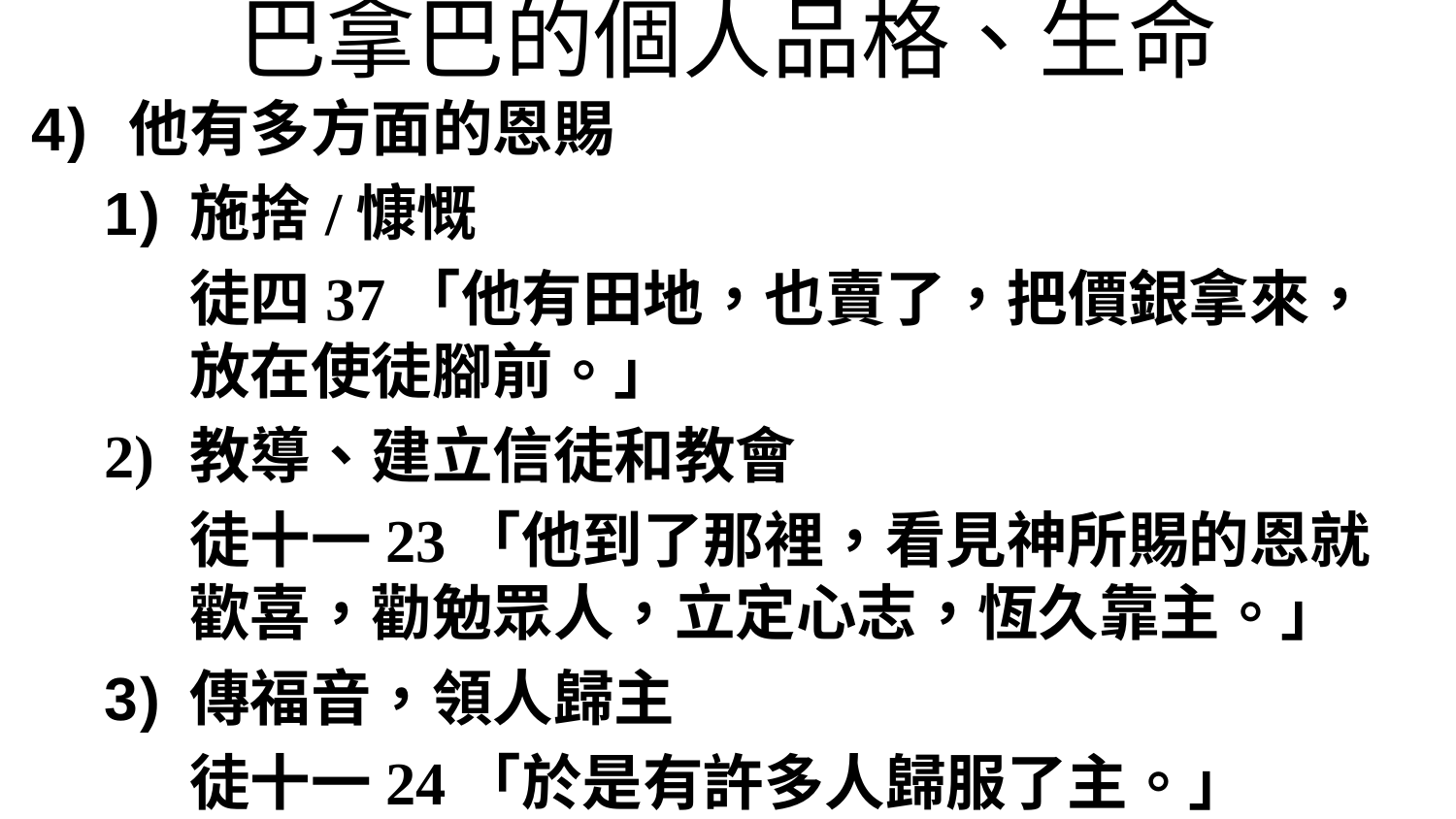

# 巴拿巴的個人品格、生命
他有多方面的恩賜
施捨/慷慨
	徒四37「他有田地，也賣了，把價銀拿來，放在使徒腳前。」
2)	教導、建立信徒和教會
	徒十一23「他到了那裡，看見神所賜的恩就歡喜，勸勉眾人，立定心志，恆久靠主。」
傳福音，領人歸主
	徒十一24「於是有許多人歸服了主。」